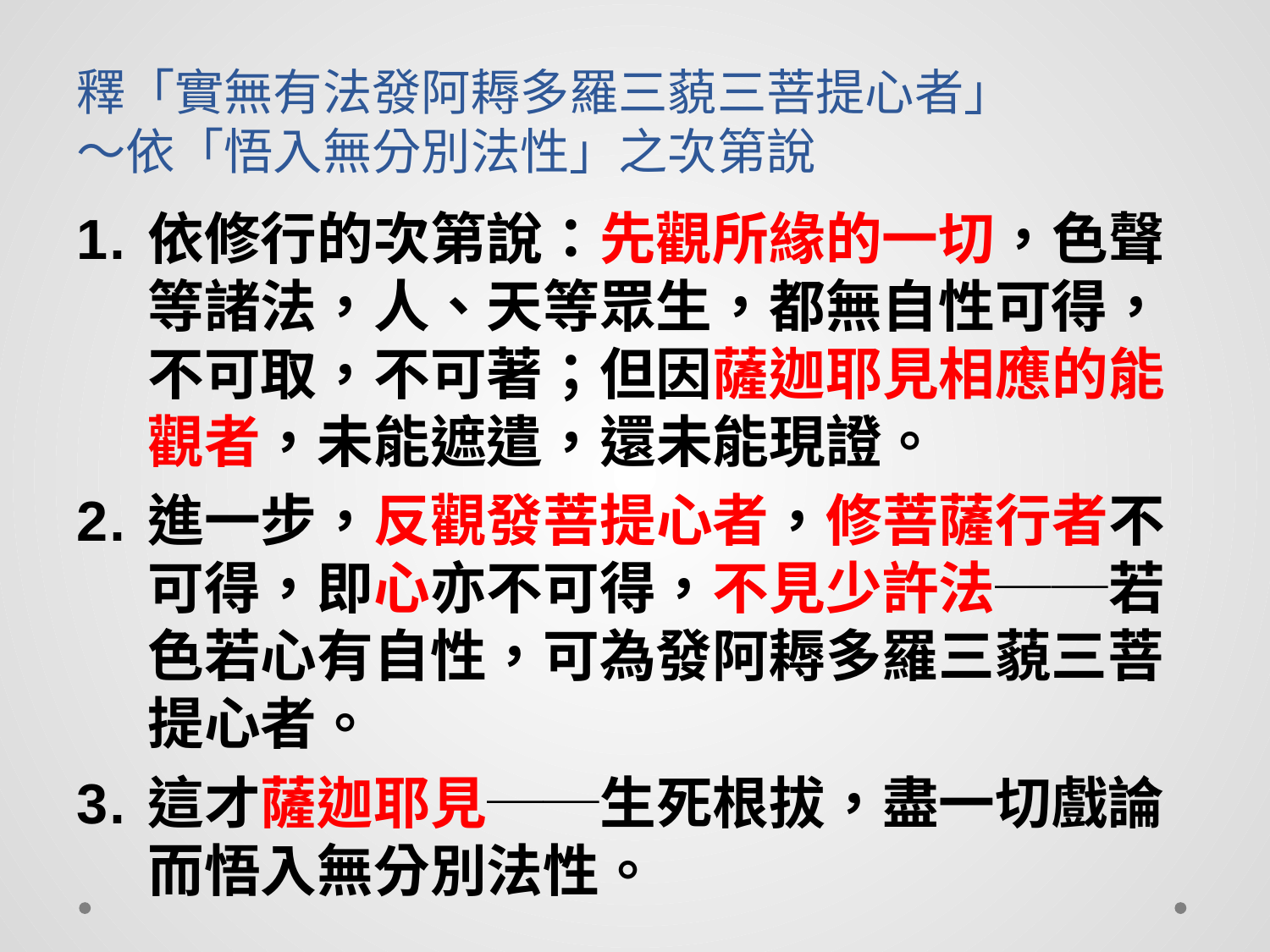

# 釋「實無有法發阿耨多羅三藐三菩提心者」 ～依「悟入無分別法性」之次第說
依修行的次第說：先觀所緣的一切，色聲等諸法，人、天等眾生，都無自性可得，不可取，不可著；但因薩迦耶見相應的能觀者，未能遮遣，還未能現證。
進一步，反觀發菩提心者，修菩薩行者不可得，即心亦不可得，不見少許法──若色若心有自性，可為發阿耨多羅三藐三菩提心者。
這才薩迦耶見──生死根拔，盡一切戲論而悟入無分別法性。